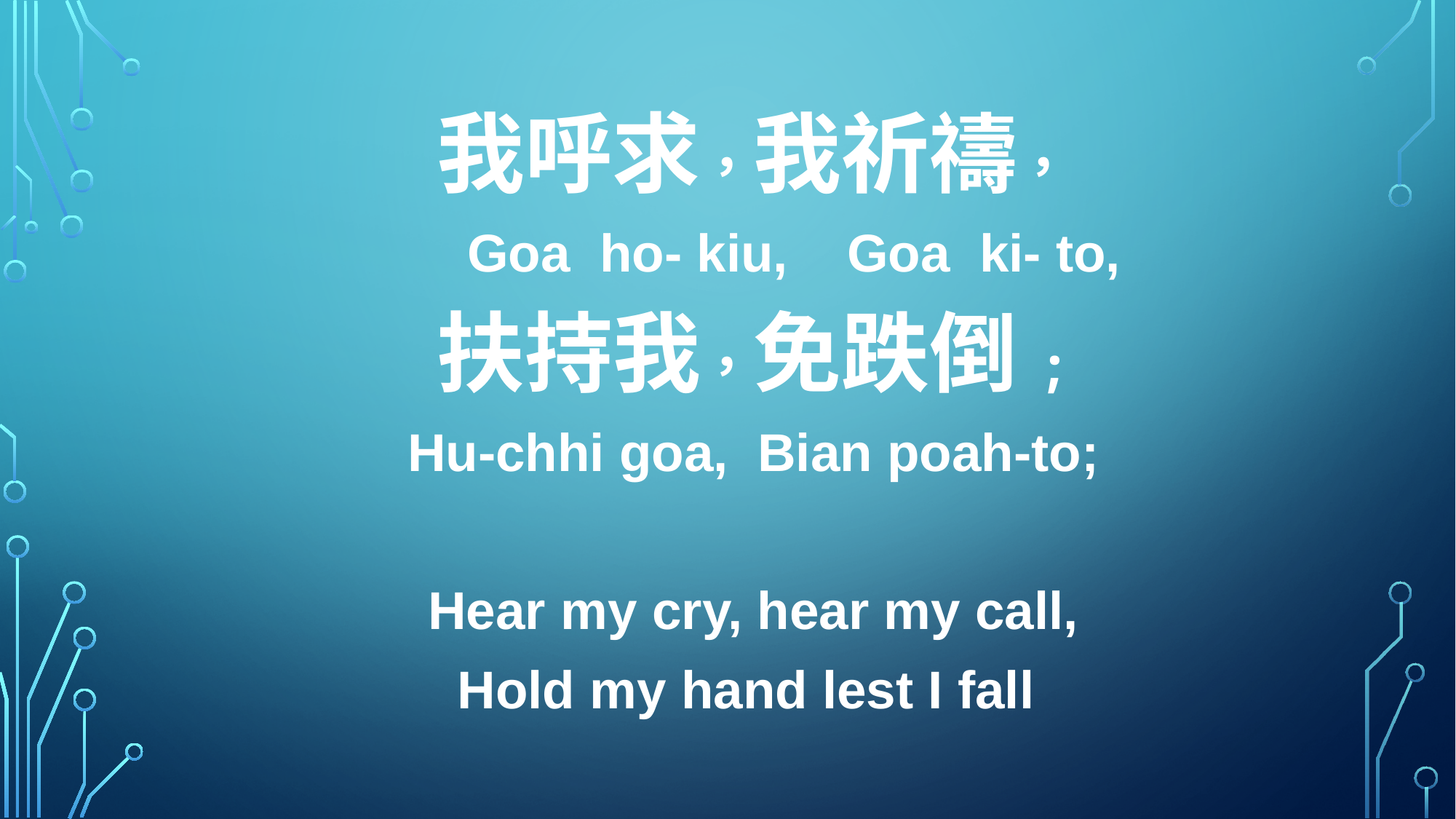

我呼求，我祈禱，
          Goa  ho- kiu,    Goa  ki- to,
扶持我，免跌倒;
Hu-chhi goa,  Bian poah-to;

Hear my cry, hear my call,
Hold my hand lest I fall